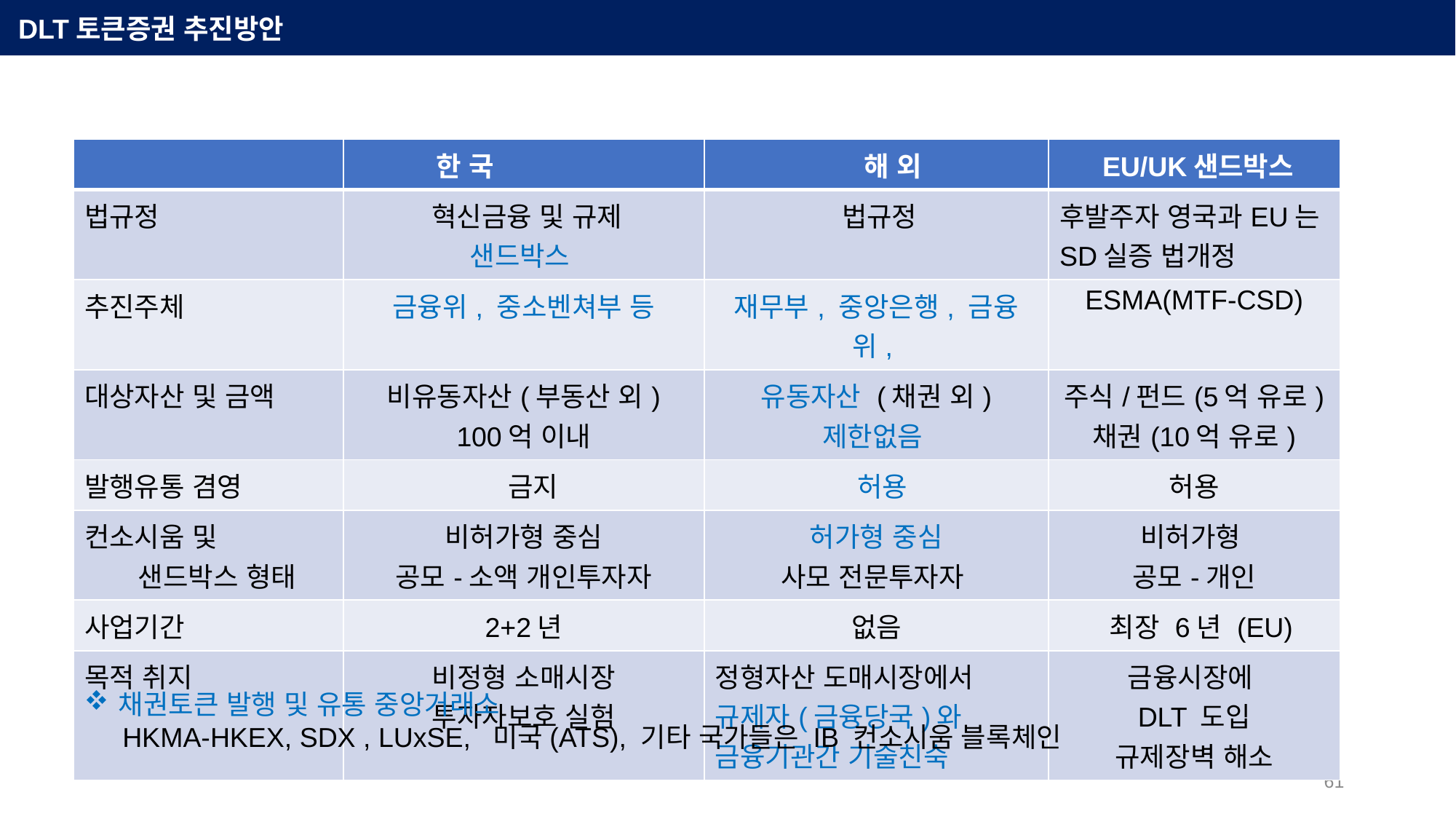

DLT토큰증권 추진방안                                                                                                                                                                    「
|  | 한 국 | 해 외 | EU/UK샌드박스 |
| --- | --- | --- | --- |
| 법규정 | 혁신금융 및 규제 샌드박스 | 법규정 | 후발주자 영국과EU는 SD실증 법개정 |
| 추진주체 | 금융위, 중소벤쳐부 등 | 재무부, 중앙은행, 금융위, | ESMA(MTF-CSD) |
| 대상자산 및 금액 | 비유동자산(부동산 외) 100억 이내 | 유동자산 (채권 외) 제한없음 | 주식/펀드(5억 유로) 채권(10억 유로) |
| 발행유통 겸영 | 금지 | 허용 | 허용 |
| 컨소시움 및 샌드박스 형태 | 비허가형 중심 공모-소액 개인투자자 | 허가형 중심 사모 전문투자자 | 비허가형 공모-개인 |
| 사업기간 | 2+2년 | 없음 | 최장 6년 (EU) |
| 목적 취지 | 비정형 소매시장 투자자보호 실험 | 정형자산 도매시장에서 규제자(금융당국)와 금융기관간 기술친숙 | 금융시장에 DLT 도입 규제장벽 해소 |
채권토큰 발행 및 유통 중앙거래소
     HKMA-HKEX, SDX , LUxSE,  미국(ATS), 기타 국가들은 IB 컨소시움 블록체인
61